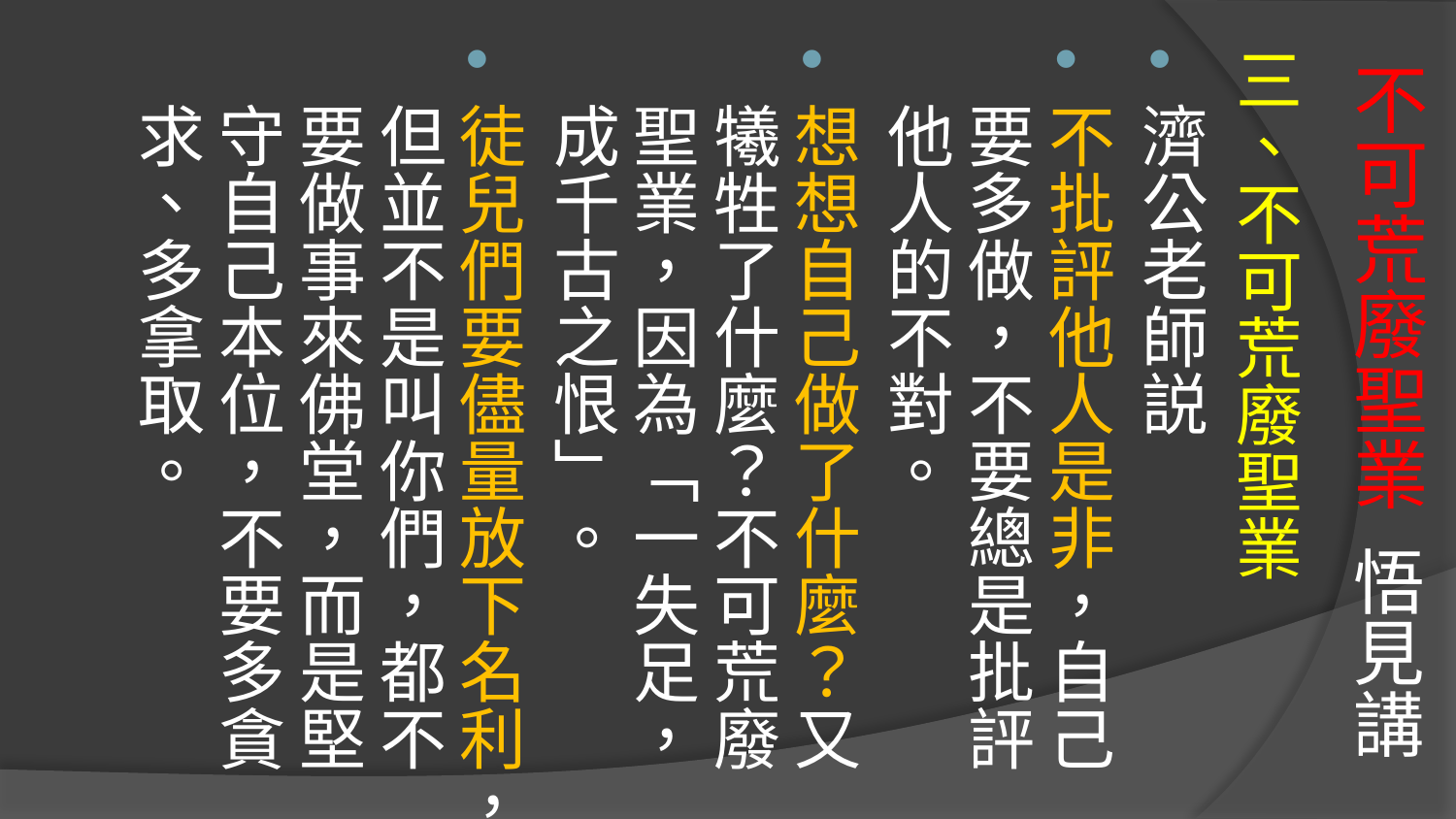

# 不可荒廢聖業  悟見講
三、不可荒廢聖業
濟公老師説
不批評他人是非，自己要多做，不要總是批評他人的不對。
想想自己做了什麼？又犧牲了什麼？不可荒廢聖業，因為「一失足，成千古之恨」。
徒兒們要儘量放下名利，但並不是叫你們，都不要做事來佛堂，而是堅守自己本位，不要多貪求、多拿取。